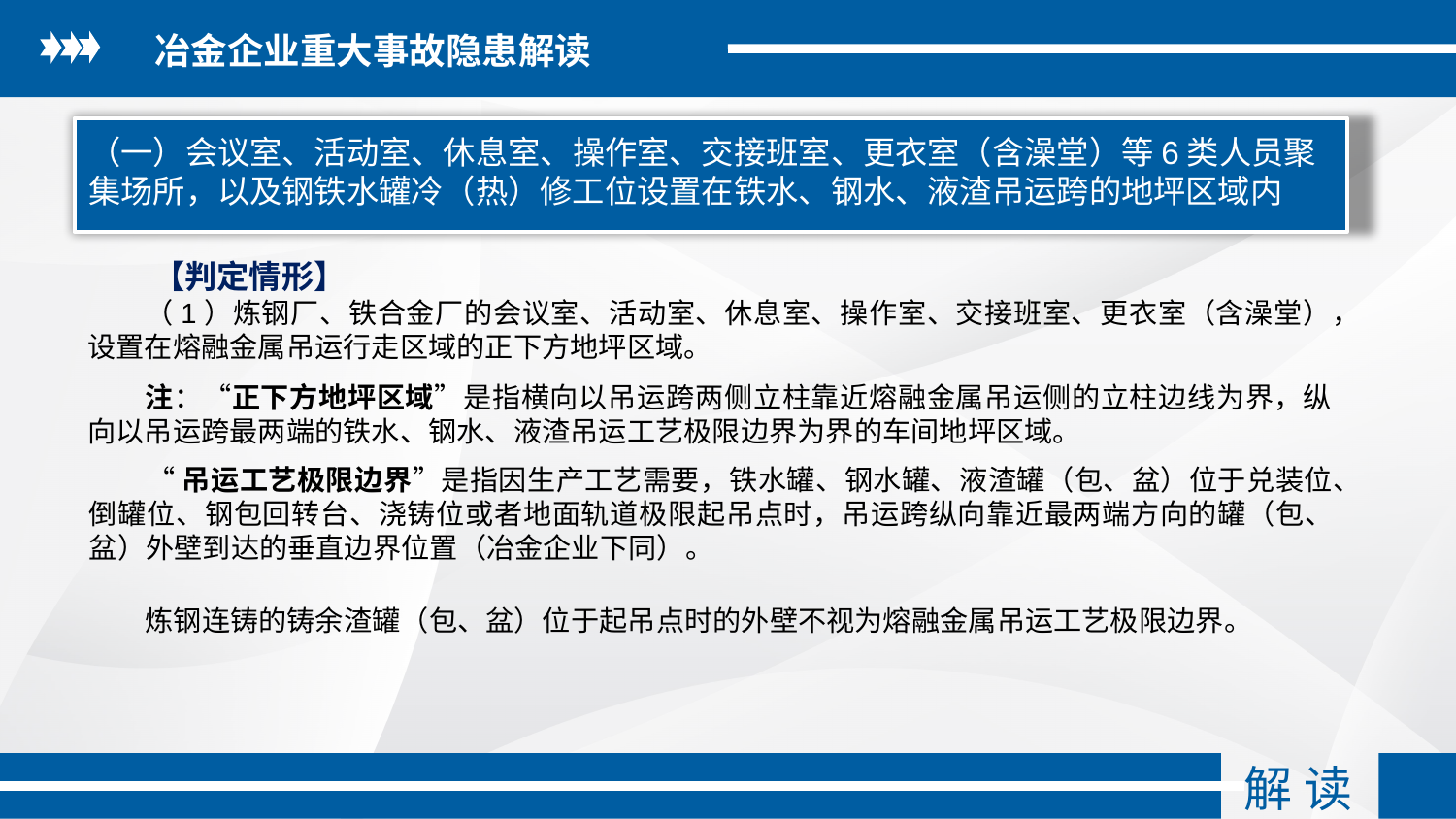

冶金企业重大事故隐患解读
（一）会议室、活动室、休息室、操作室、交接班室、更衣室（含澡堂）等6类人员聚集场所，以及钢铁水罐冷（热）修工位设置在铁水、钢水、液渣吊运跨的地坪区域内
【判定情形】
（1）炼钢厂、铁合金厂的会议室、活动室、休息室、操作室、交接班室、更衣室（含澡堂），设置在熔融金属吊运行走区域的正下方地坪区域。
注：“正下方地坪区域”是指横向以吊运跨两侧立柱靠近熔融金属吊运侧的立柱边线为界，纵向以吊运跨最两端的铁水、钢水、液渣吊运工艺极限边界为界的车间地坪区域。
“吊运工艺极限边界”是指因生产工艺需要，铁水罐、钢水罐、液渣罐（包、盆）位于兑装位、倒罐位、钢包回转台、浇铸位或者地面轨道极限起吊点时，吊运跨纵向靠近最两端方向的罐（包、盆）外壁到达的垂直边界位置（冶金企业下同）。
炼钢连铸的铸余渣罐（包、盆）位于起吊点时的外壁不视为熔融金属吊运工艺极限边界。